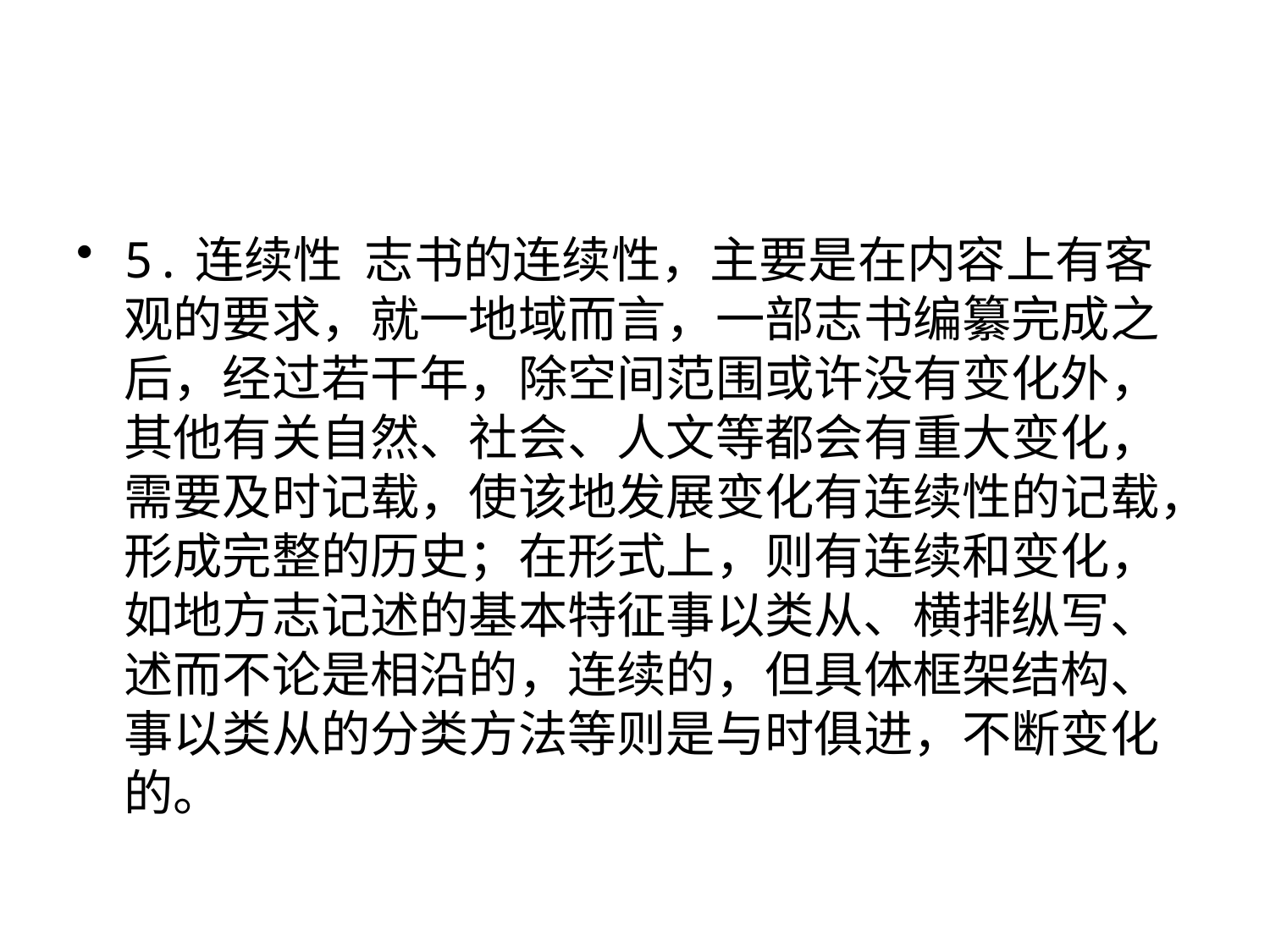

5.连续性  志书的连续性，主要是在内容上有客观的要求，就一地域而言，一部志书编纂完成之后，经过若干年，除空间范围或许没有变化外，其他有关自然、社会、人文等都会有重大变化，需要及时记载，使该地发展变化有连续性的记载，形成完整的历史；在形式上，则有连续和变化，如地方志记述的基本特征事以类从、横排纵写、述而不论是相沿的，连续的，但具体框架结构、事以类从的分类方法等则是与时俱进，不断变化的。